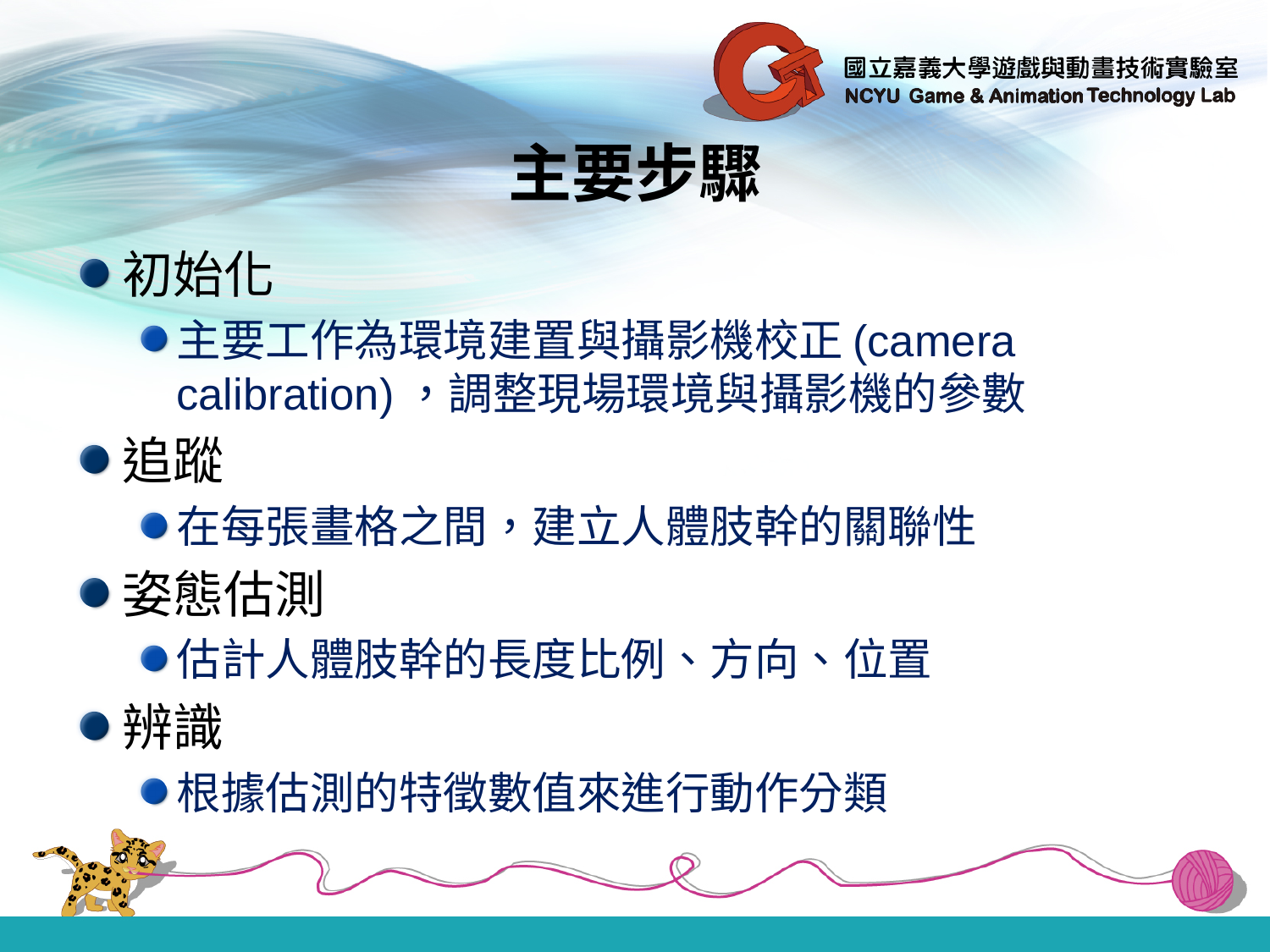

# 主要步驟
初始化
主要工作為環境建置與攝影機校正(camera calibration)，調整現場環境與攝影機的參數
追蹤
在每張畫格之間，建立人體肢幹的關聯性
姿態估測
估計人體肢幹的長度比例、方向、位置
辨識
根據估測的特徵數值來進行動作分類